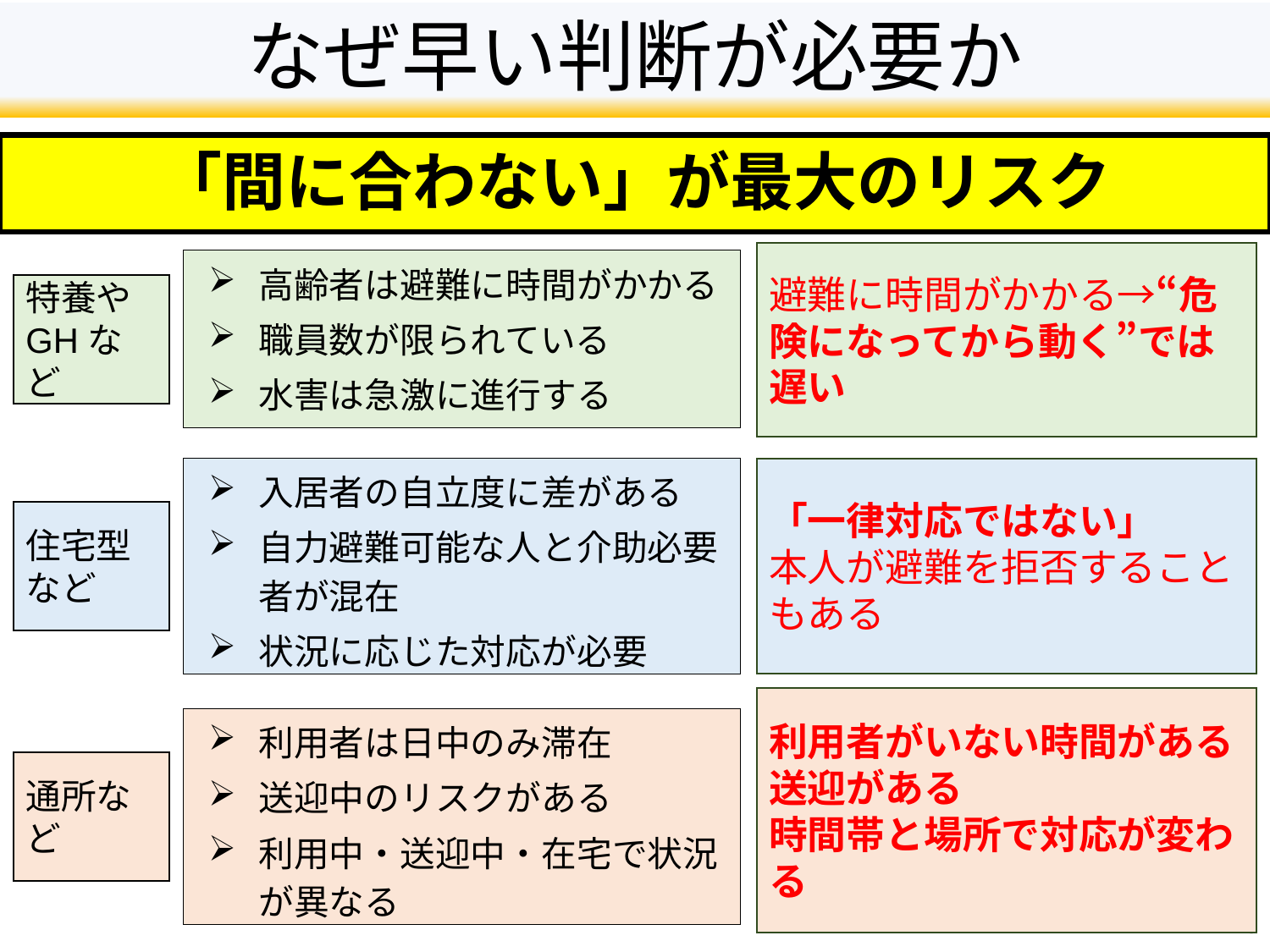

# なぜ早い判断が必要か
「間に合わない」が最大のリスク
避難に時間がかかる→“危険になってから動く”では遅い
高齢者は避難に時間がかかる
職員数が限られている
水害は急激に進行する

特養や
GHなど
入居者の自立度に差がある
自力避難可能な人と介助必要者が混在
状況に応じた対応が必要
「一律対応ではない」
本人が避難を拒否することもある
住宅型など
利用者がいない時間がある
送迎がある
時間帯と場所で対応が変わる
利用者は日中のみ滞在
送迎中のリスクがある
利用中・送迎中・在宅で状況が異なる

通所など
3